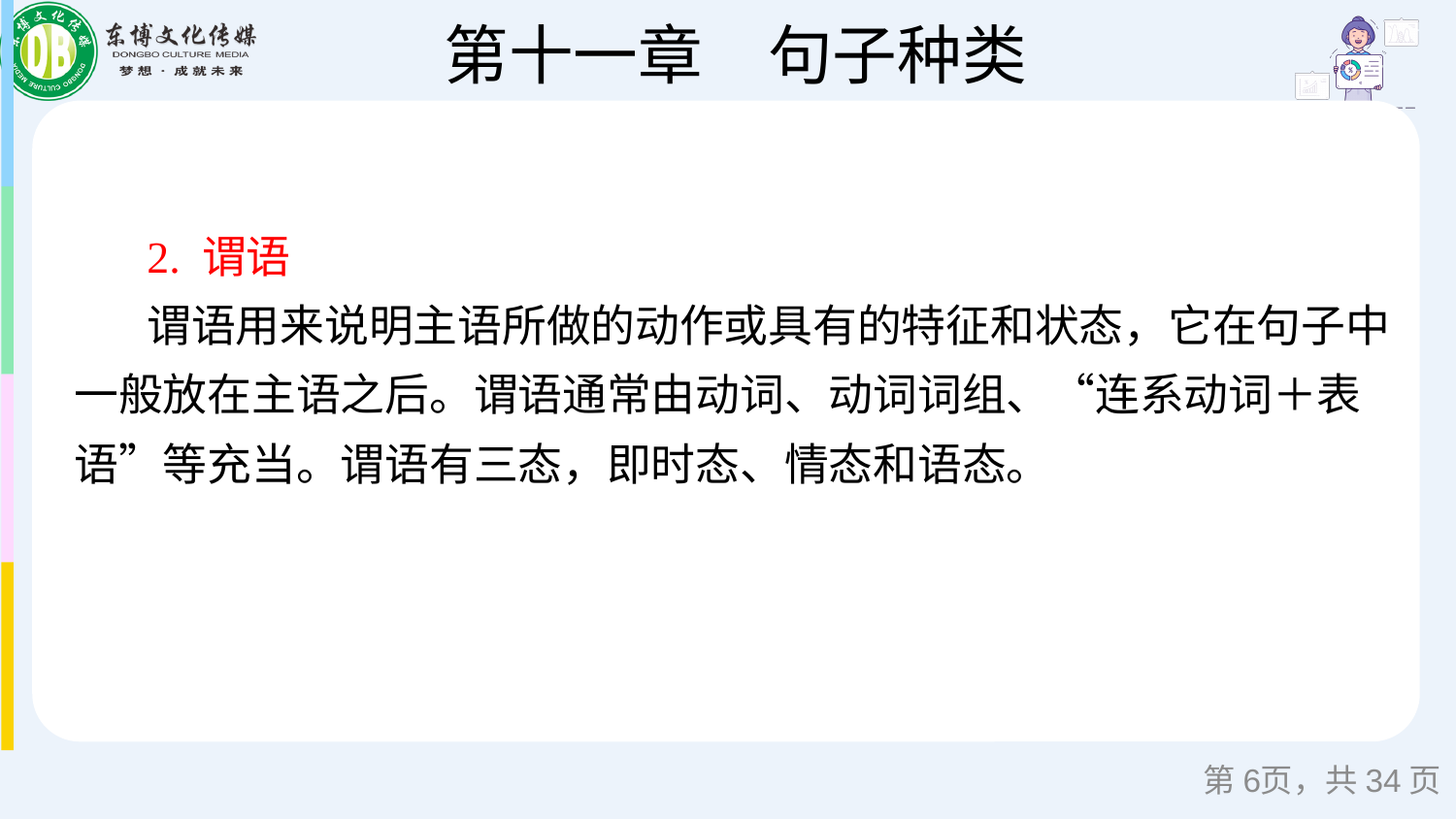

2. 谓语
谓语用来说明主语所做的动作或具有的特征和状态，它在句子中一般放在主语之后。谓语通常由动词、动词词组、“连系动词＋表语”等充当。谓语有三态，即时态、情态和语态。
第6页，共34页